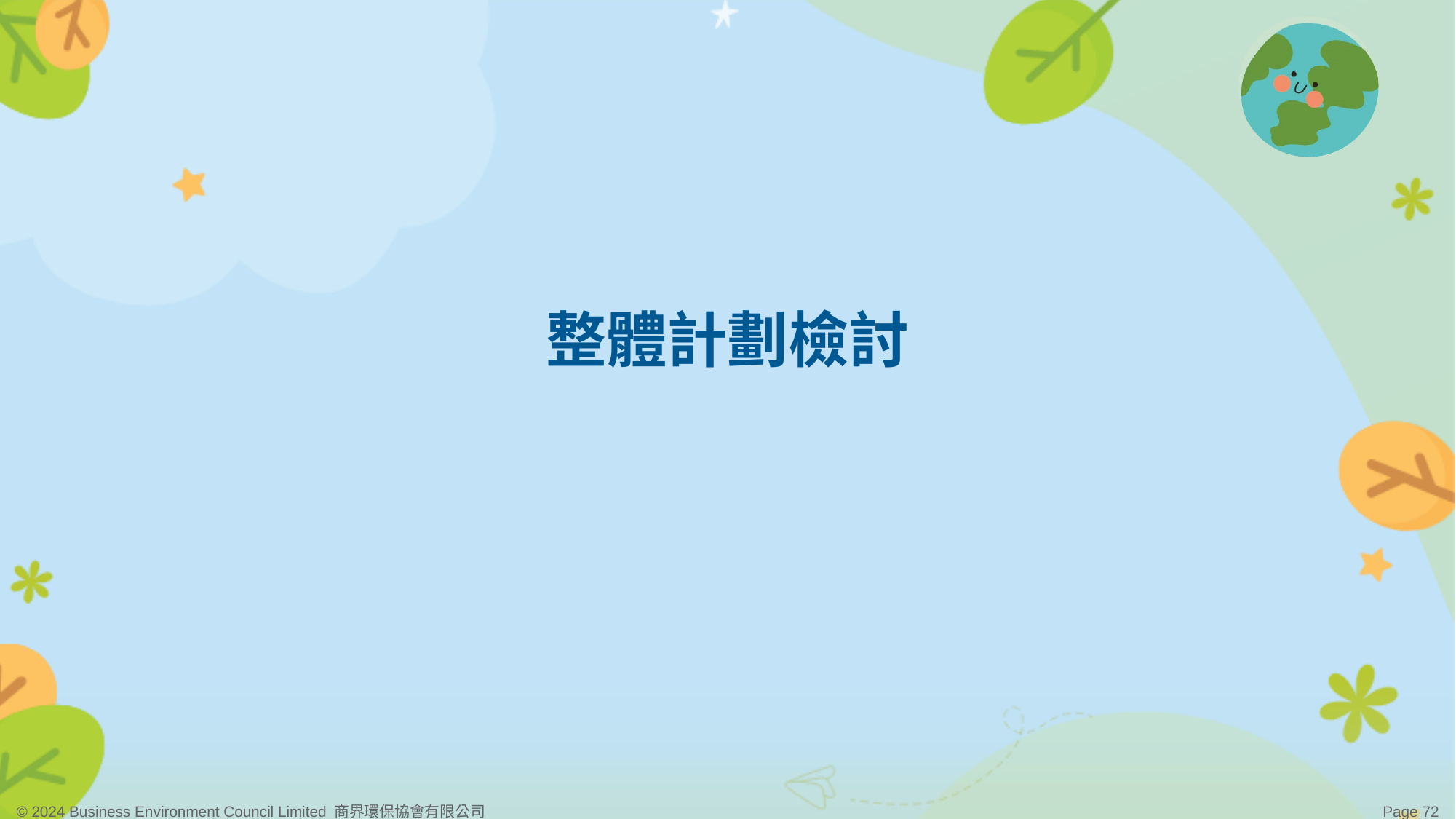

整體計劃檢討
© 2024 Business Environment Council Limited 商界環保協會有限公司
Page 72